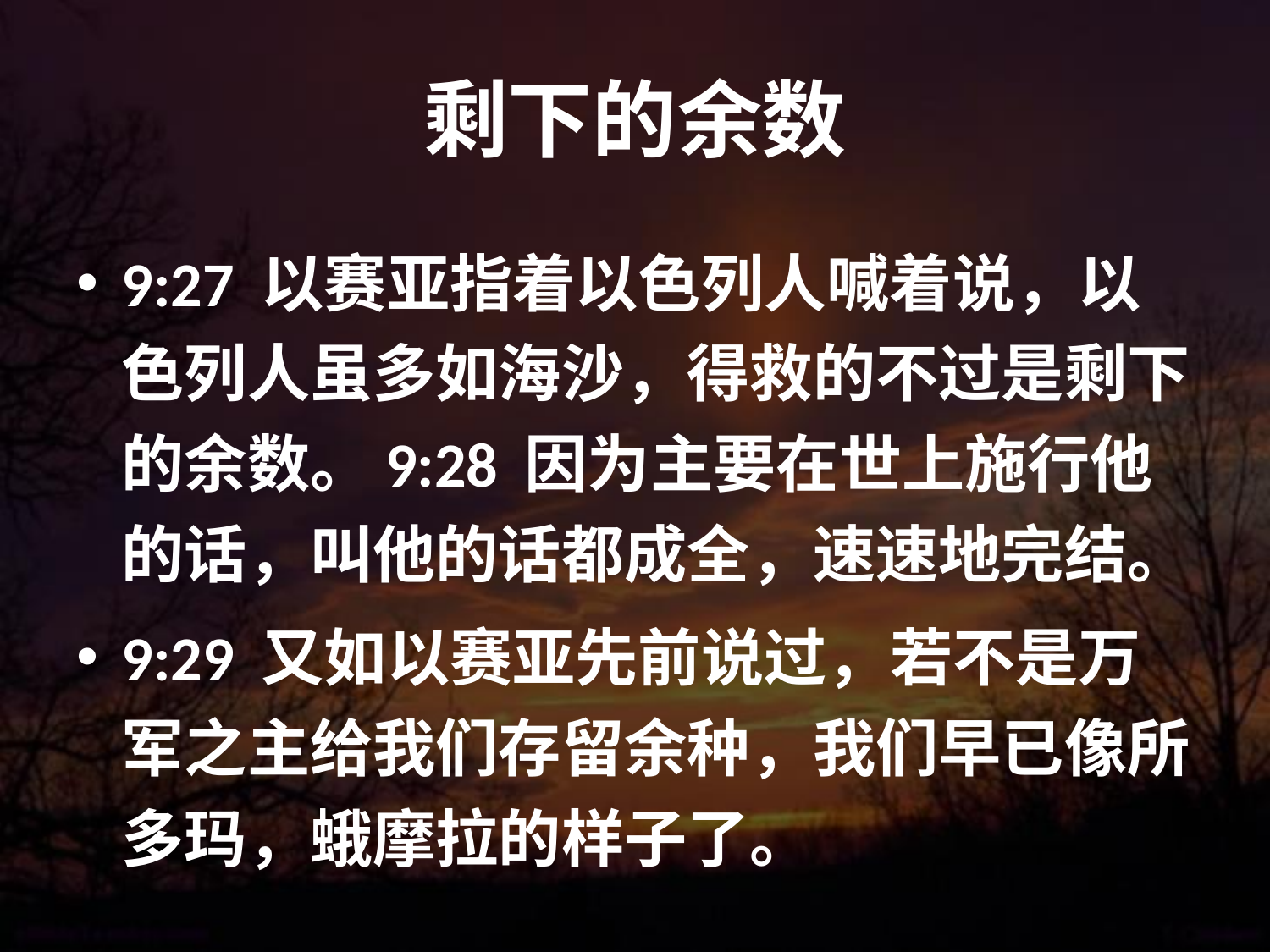

# 剩下的余数
9:27 以赛亚指着以色列人喊着说，以色列人虽多如海沙，得救的不过是剩下的余数。9:28 因为主要在世上施行他的话，叫他的话都成全，速速地完结。
9:29 又如以赛亚先前说过，若不是万军之主给我们存留余种，我们早已像所多玛，蛾摩拉的样子了。